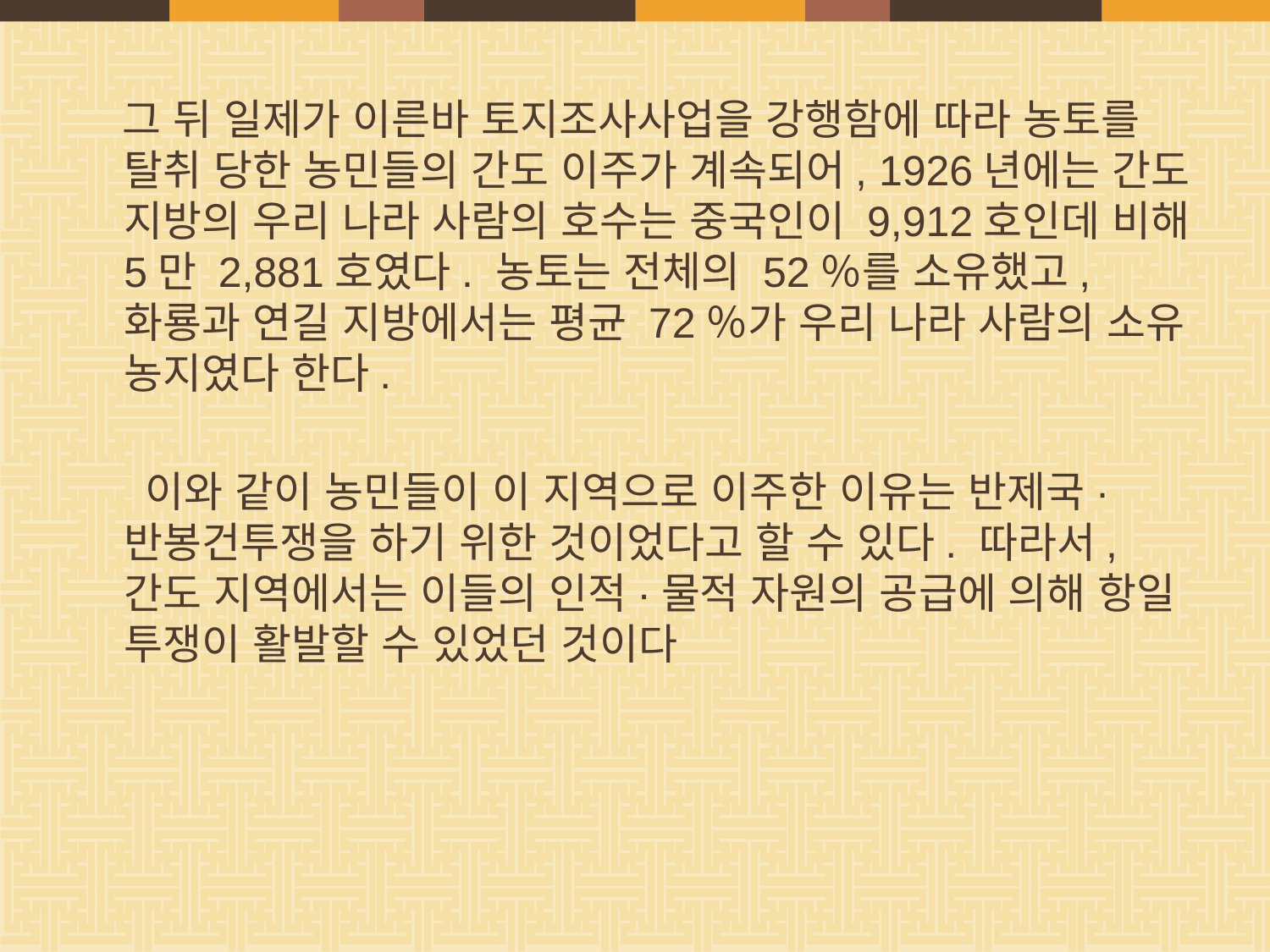

그 뒤 일제가 이른바 토지조사사업을 강행함에 따라 농토를 탈취 당한 농민들의 간도 이주가 계속되어, 1926년에는 간도 지방의 우리 나라 사람의 호수는 중국인이 9,912호인데 비해 5만 2,881호였다. 농토는 전체의 52％를 소유했고, 화룡과 연길 지방에서는 평균 72％가 우리 나라 사람의 소유 농지였다 한다.

     이와 같이 농민들이 이 지역으로 이주한 이유는 반제국·반봉건투쟁을 하기 위한 것이었다고 할 수 있다. 따라서, 간도 지역에서는 이들의 인적·물적 자원의 공급에 의해 항일 투쟁이 활발할 수 있었던 것이다